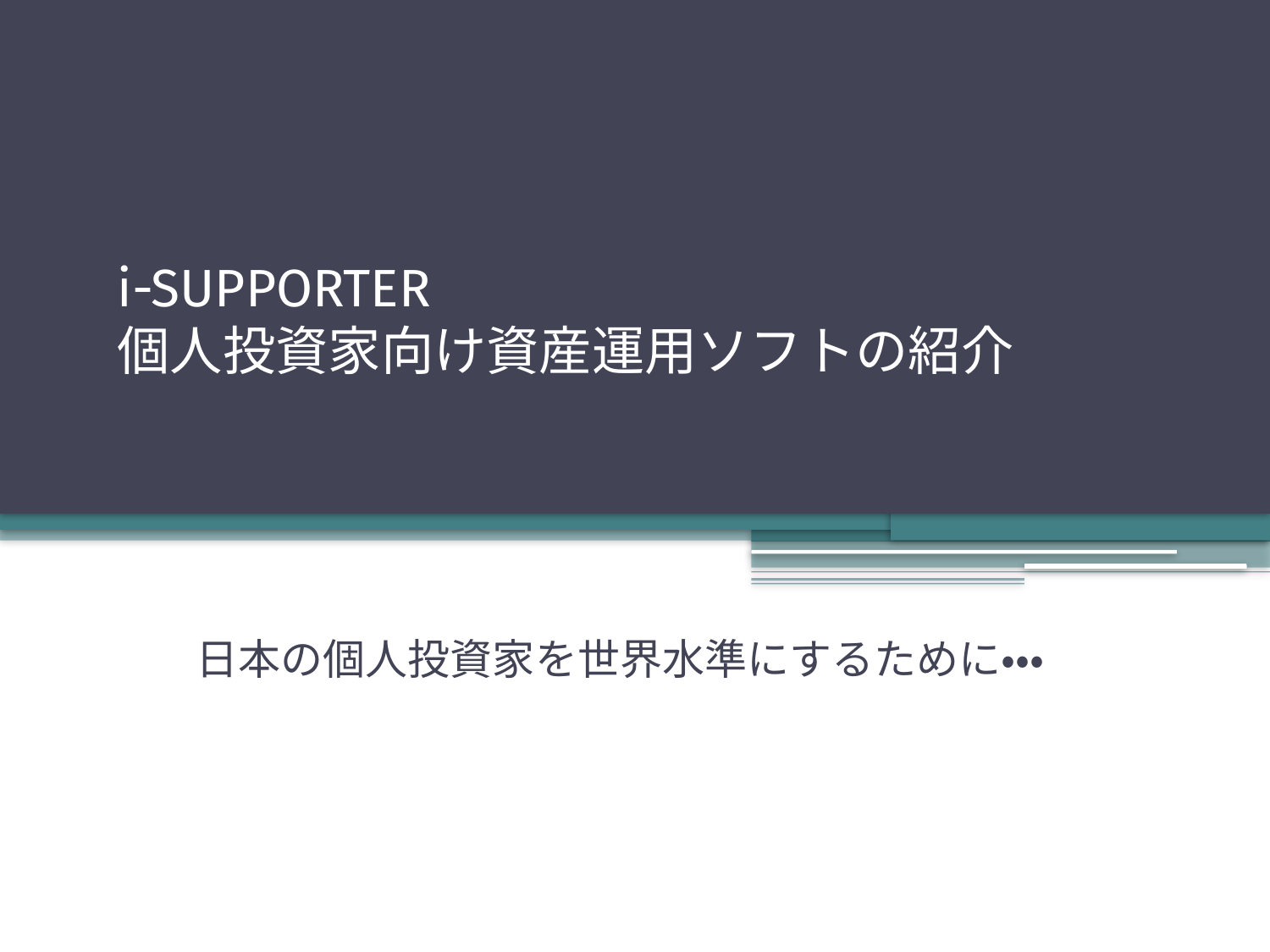

# i-SUPPORTER 個人投資家向け資産運用ソフトの紹介
日本の個人投資家を世界水準にするために・・・